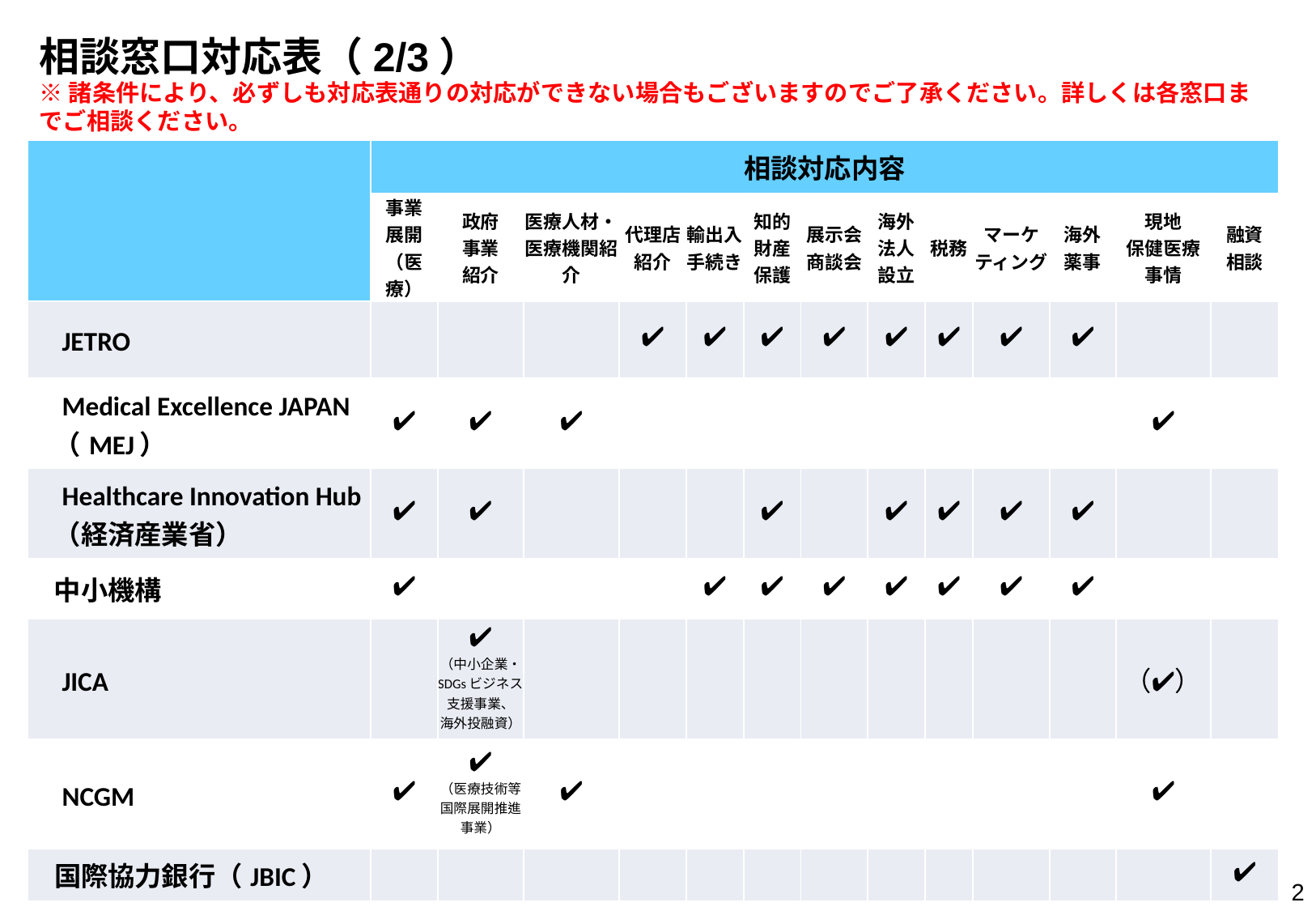

# 相談窓口対応表（2/3）
※諸条件により、必ずしも対応表通りの対応ができない場合もございますのでご了承ください。詳しくは各窓口までご相談ください。
|  | 相談対応内容 |  |  |  |  |  |  |  |  |  |  |  |  |
| --- | --- | --- | --- | --- | --- | --- | --- | --- | --- | --- | --- | --- | --- |
|  | 事業 展開 （医療） | 政府 事業 紹介 | 医療人材・医療機関紹介 | 代理店 紹介 | 輸出入 手続き | 知的 財産 保護 | 展示会 商談会 | 海外 法人 設立 | 税務 | マーケティング | 海外 薬事 | 現地 保健医療 事情 | 融資 相談 |
| JETRO |  |  |  | ✔ | ✔ | ✔ | ✔ | ✔ | ✔ | ✔ | ✔ |  |  |
| Medical Excellence JAPAN 　（MEJ） | ✔ | ✔ | ✔ |  |  |  |  |  |  |  |  | ✔ |  |
| Healthcare Innovation Hub 　（経済産業省） | ✔ | ✔ |  |  |  | ✔ |  | ✔ | ✔ | ✔ | ✔ |  |  |
| 中小機構 | ✔ |  |  |  | ✔ | ✔ | ✔ | ✔ | ✔ | ✔ | ✔ |  |  |
| JICA |  | ✔ （中小企業・ SDGsビジネス 支援事業、 海外投融資） |  |  |  |  |  |  |  |  |  | （✔） |  |
| NCGM | ✔ | ✔ （医療技術等 国際展開推進 事業） | ✔ |  |  |  |  |  |  |  |  | ✔ |  |
| 国際協力銀行（JBIC） |  |  |  |  |  |  |  |  |  |  |  |  | ✔ |
2